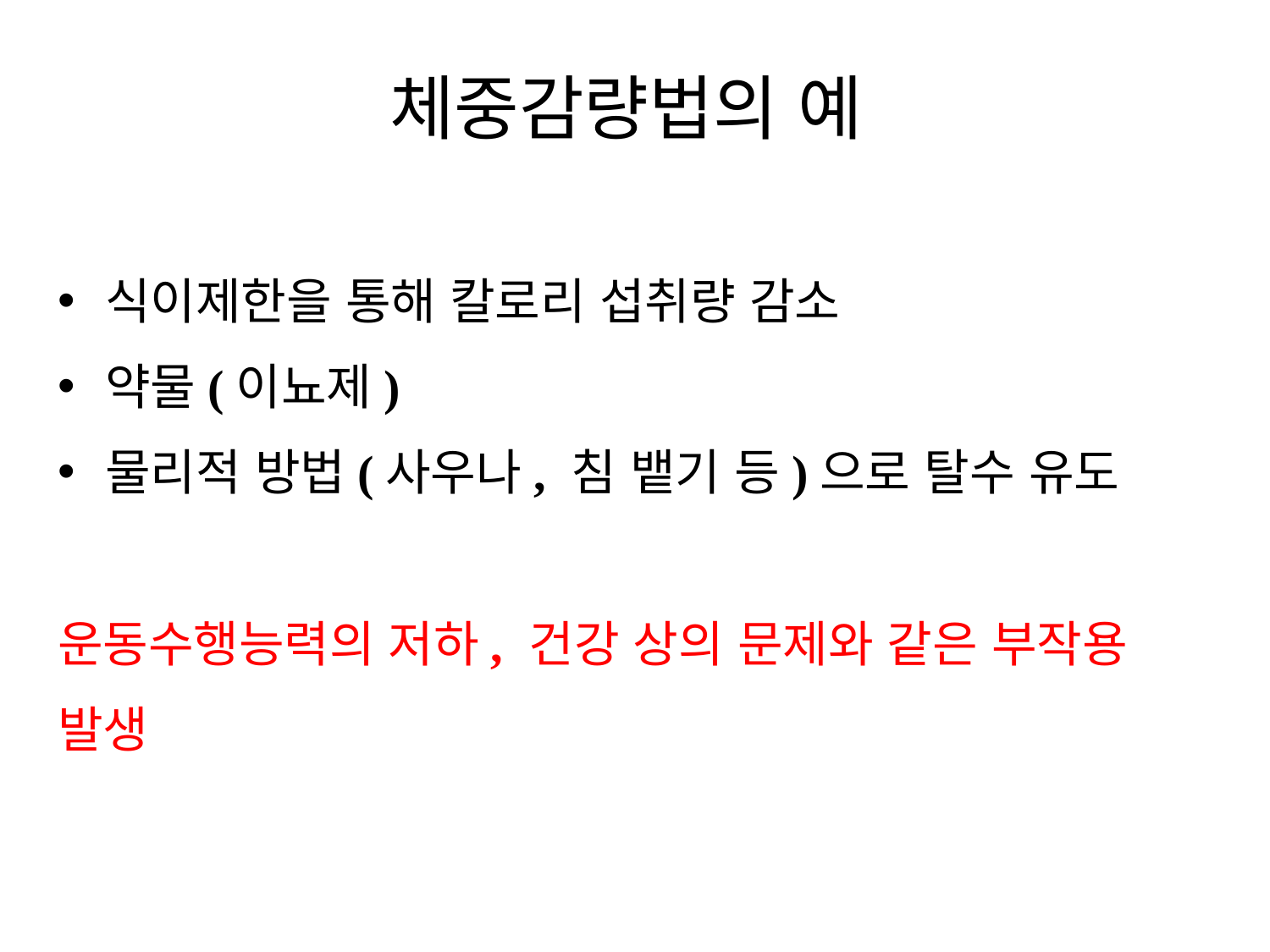

# 체중감량법의 예
식이제한을 통해 칼로리 섭취량 감소
약물(이뇨제)
물리적 방법(사우나, 침 뱉기 등)으로 탈수 유도

운동수행능력의 저하, 건강 상의 문제와 같은 부작용
발생